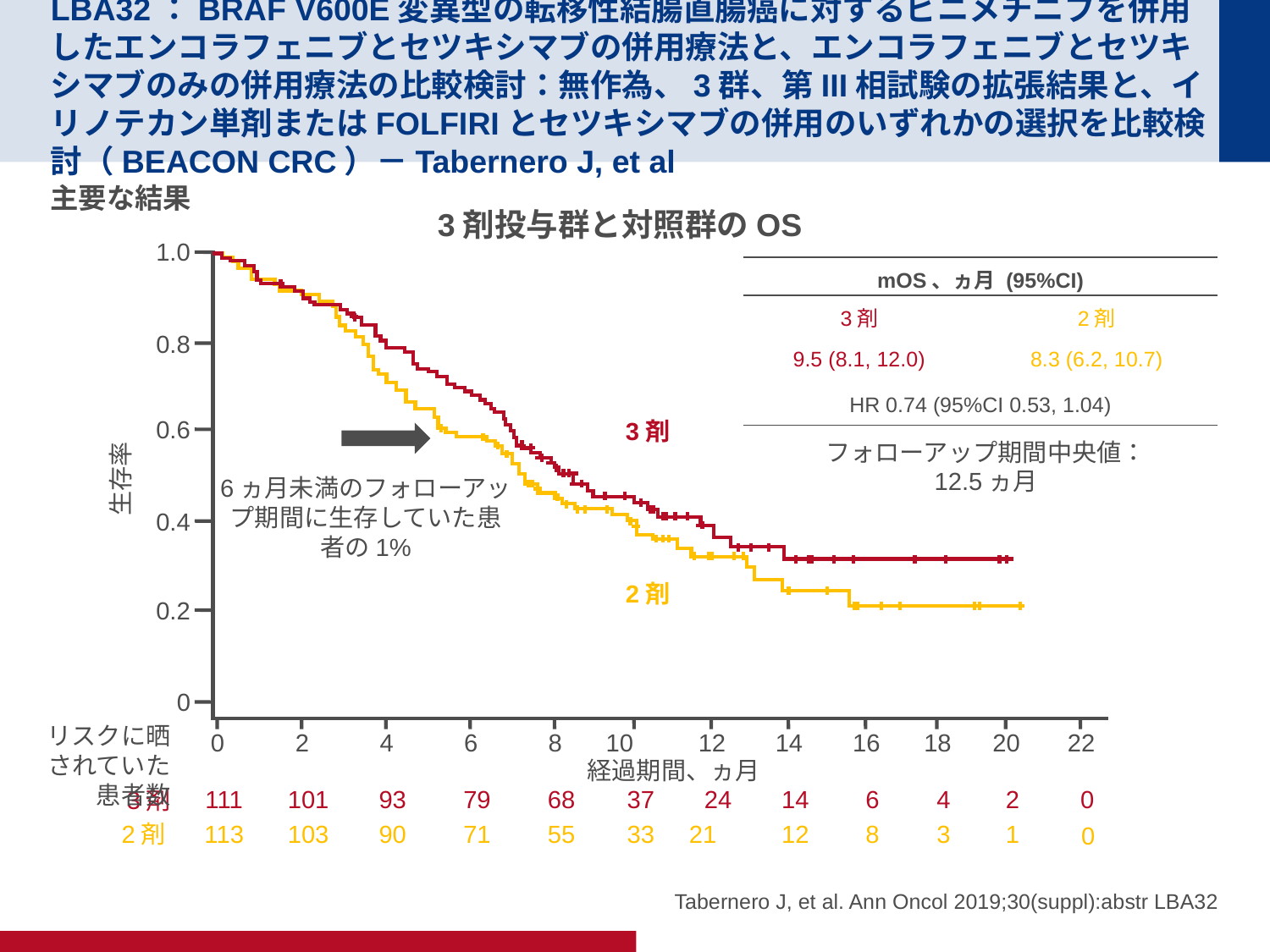

# LBA32：BRAF V600E変異型の転移性結腸直腸癌に対するビニメチニブを併用したエンコラフェニブとセツキシマブの併用療法と、エンコラフェニブとセツキシマブのみの併用療法の比較検討：無作為、3群、第III相試験の拡張結果と、イリノテカン単剤またはFOLFIRIとセツキシマブの併用のいずれかの選択を比較検討（BEACON CRC）－Tabernero J, et al
主要な結果

3剤投与群と対照群のOS
1.0

| mOS、ヵ月 (95%CI) |  |
| --- | --- |
| 3剤 | 2剤 |
| 9.5 (8.1, 12.0) | 8.3 (6.2, 10.7) |
| HR 0.74 (95%CI 0.53, 1.04) |  |
0.8

0.6
3剤

フォローアップ期間中央値：
12.5ヵ月
生存率
6ヵ月未満のフォローアップ期間に生存していた患者の1%
0.4

2剤
0.2

0

リスクに晒されていた患者数

0
2
4
6
8
10
12
14
16
18
20
22
経過期間、ヵ月
3剤
111
101
93
79
68
37
24
14
6
4
2
0
2剤
113
103
90
71
55
33
21
12
8
3
1
0
Tabernero J, et al. Ann Oncol 2019;30(suppl):abstr LBA32